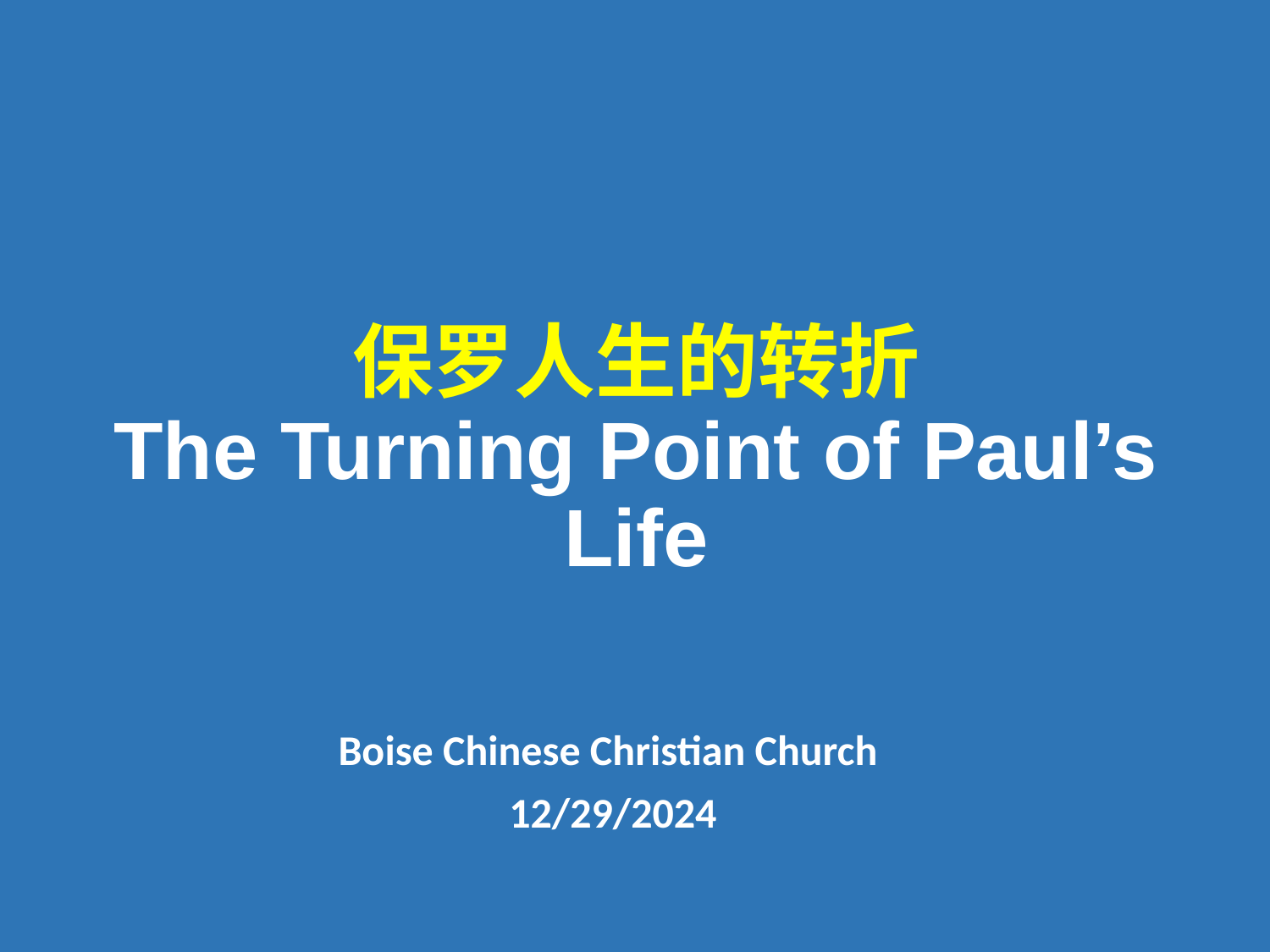

# 保罗人生的转折 The Turning Point of Paul’s Life
Boise Chinese Christian Church
12/29/2024